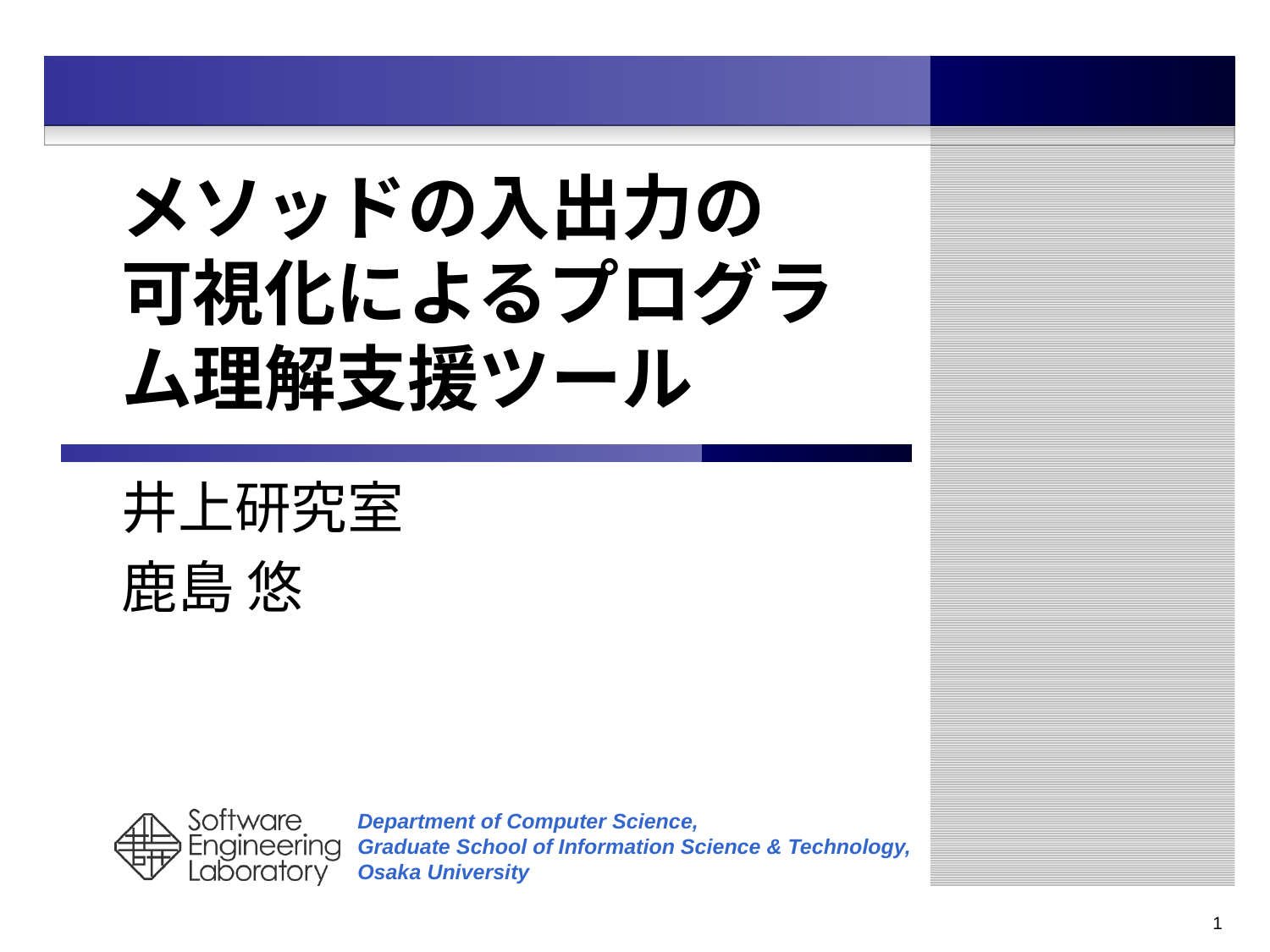

# メソッドの入出力の 可視化によるプログラム理解支援ツール
井上研究室
鹿島 悠
1